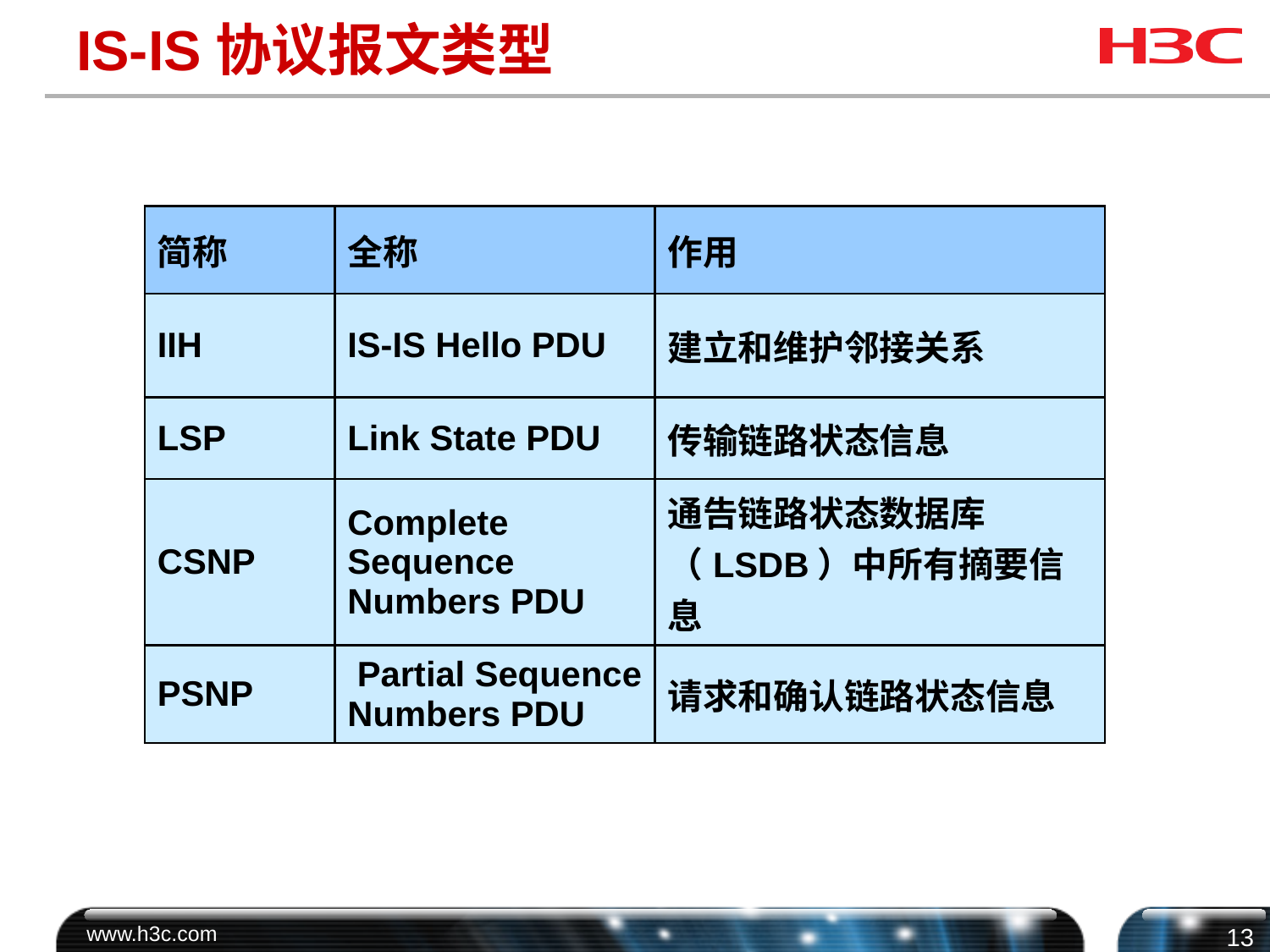

# IS-IS协议报文类型
| 简称 | 全称 | 作用 |
| --- | --- | --- |
| IIH | IS-IS Hello PDU | 建立和维护邻接关系 |
| LSP | Link State PDU | 传输链路状态信息 |
| CSNP | Complete Sequence Numbers PDU | 通告链路状态数据库（LSDB）中所有摘要信息 |
| PSNP | Partial Sequence Numbers PDU | 请求和确认链路状态信息 |